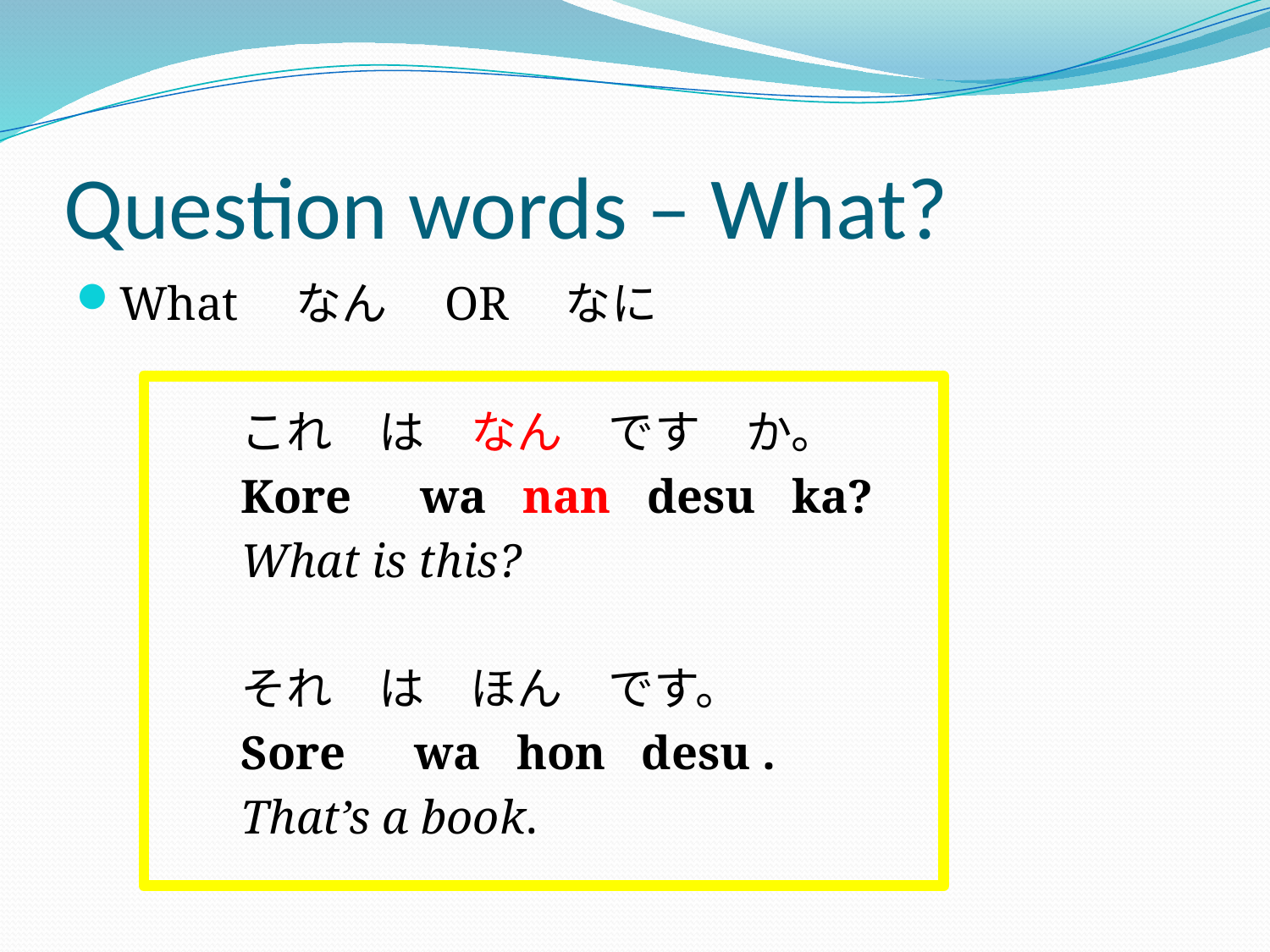

# Question words – What?
What　なん　OR　なに

		これ　は　なん　です　か。
		Kore　wa   nan   desu   ka?
		What is this?

		それ　は　ほん　です。
		Sore　wa   hon   desu .
		That’s a book.